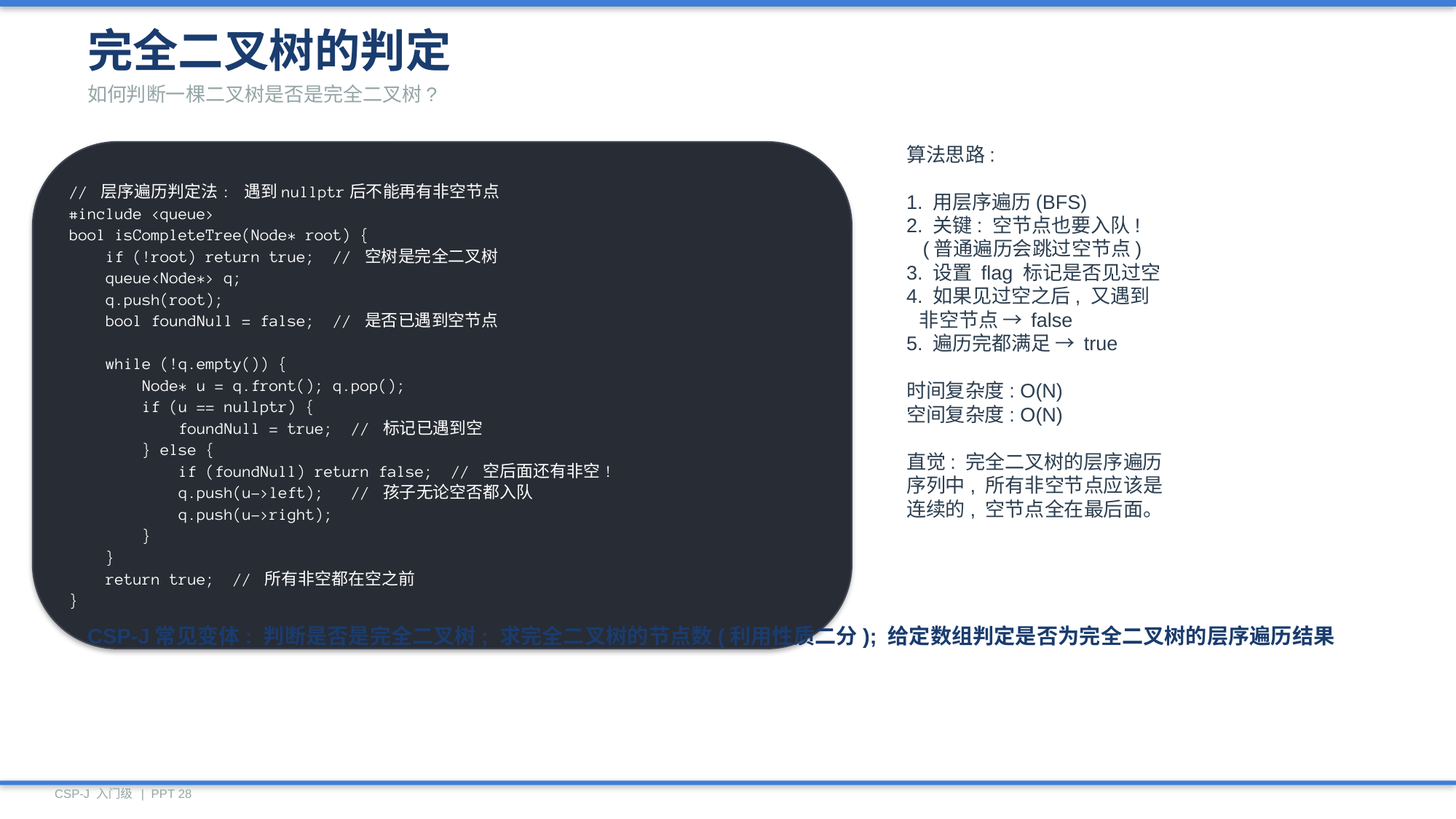

完全二叉树的判定
如何判断一棵二叉树是否是完全二叉树?
// 层序遍历判定法: 遇到nullptr后不能再有非空节点
#include <queue>
bool isCompleteTree(Node* root) {
    if (!root) return true;  // 空树是完全二叉树
    queue<Node*> q;
    q.push(root);
    bool foundNull = false;  // 是否已遇到空节点

    while (!q.empty()) {
        Node* u = q.front(); q.pop();
        if (u == nullptr) {
            foundNull = true;  // 标记已遇到空
        } else {
            if (foundNull) return false;  // 空后面还有非空!
            q.push(u->left);   // 孩子无论空否都入队
            q.push(u->right);
        }
    }
    return true;  // 所有非空都在空之前
}
算法思路:
1. 用层序遍历(BFS)
2. 关键: 空节点也要入队!
   (普通遍历会跳过空节点)
3. 设置 flag 标记是否见过空
4. 如果见过空之后, 又遇到
   非空节点 → false
5. 遍历完都满足 → true
时间复杂度: O(N)
空间复杂度: O(N)
直觉: 完全二叉树的层序遍历
序列中, 所有非空节点应该是
连续的, 空节点全在最后面。
CSP-J常见变体: 判断是否是完全二叉树; 求完全二叉树的节点数(利用性质二分); 给定数组判定是否为完全二叉树的层序遍历结果

CSP-J 入门级  |  PPT 28